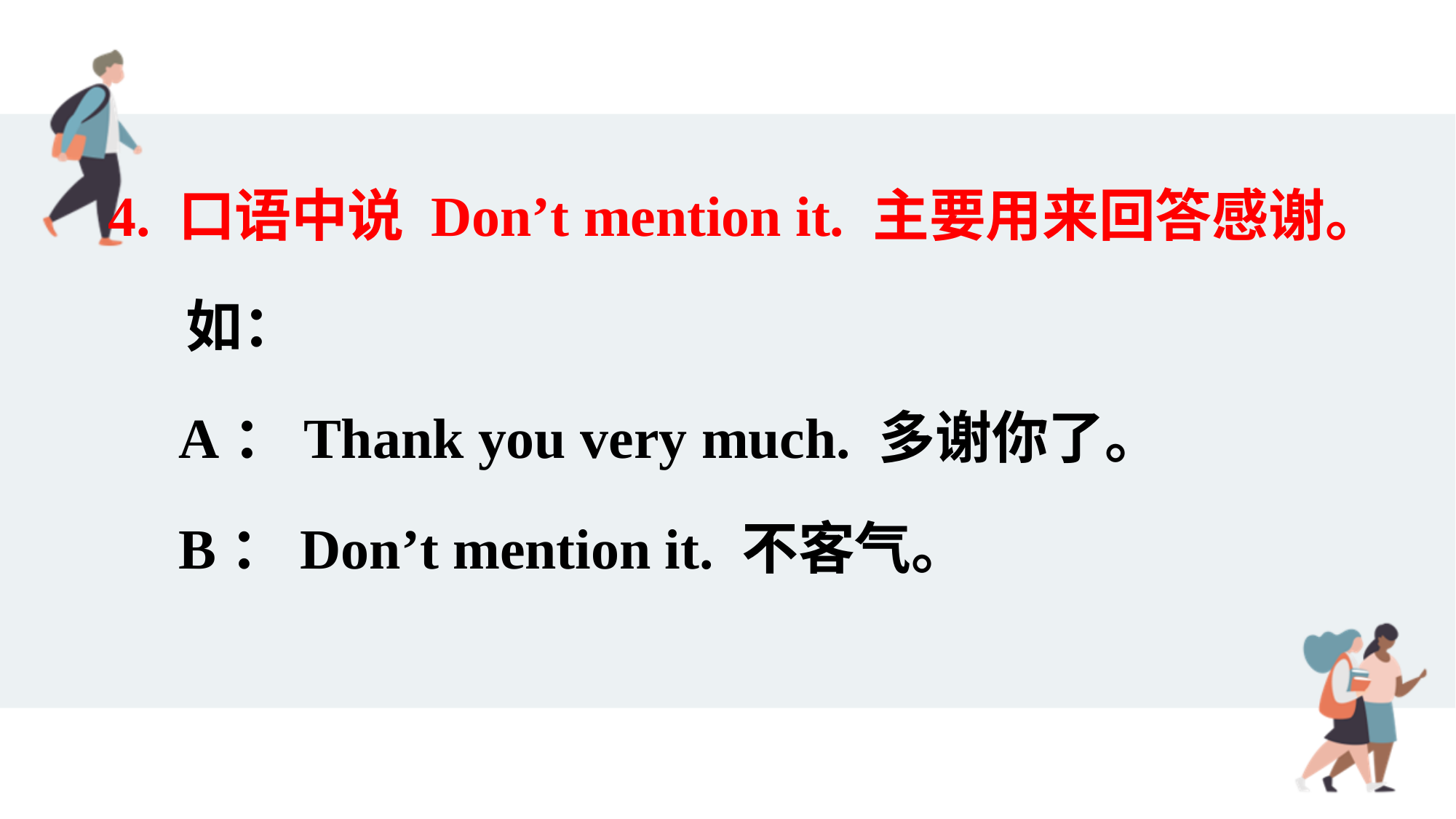

4. 口语中说 Don’t mention it. 主要用来回答感谢。
     如：
     A：Thank you very much. 多谢你了。
     B：Don’t mention it. 不客气。